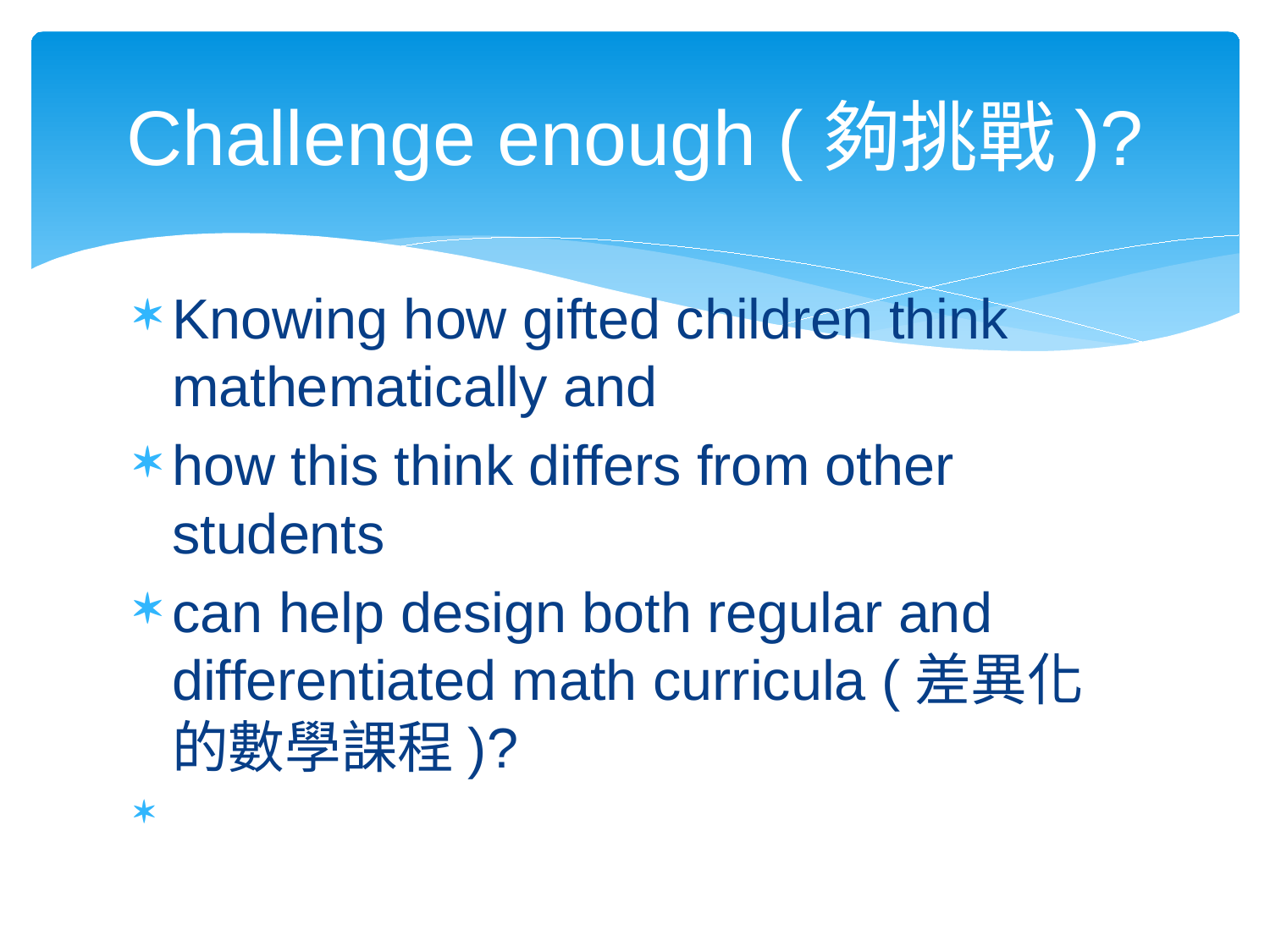

# Challenge enough (夠挑戰)?
Knowing how gifted children think mathematically and
how this think differs from other students
can help design both regular and differentiated math curricula (差異化的數學課程)?